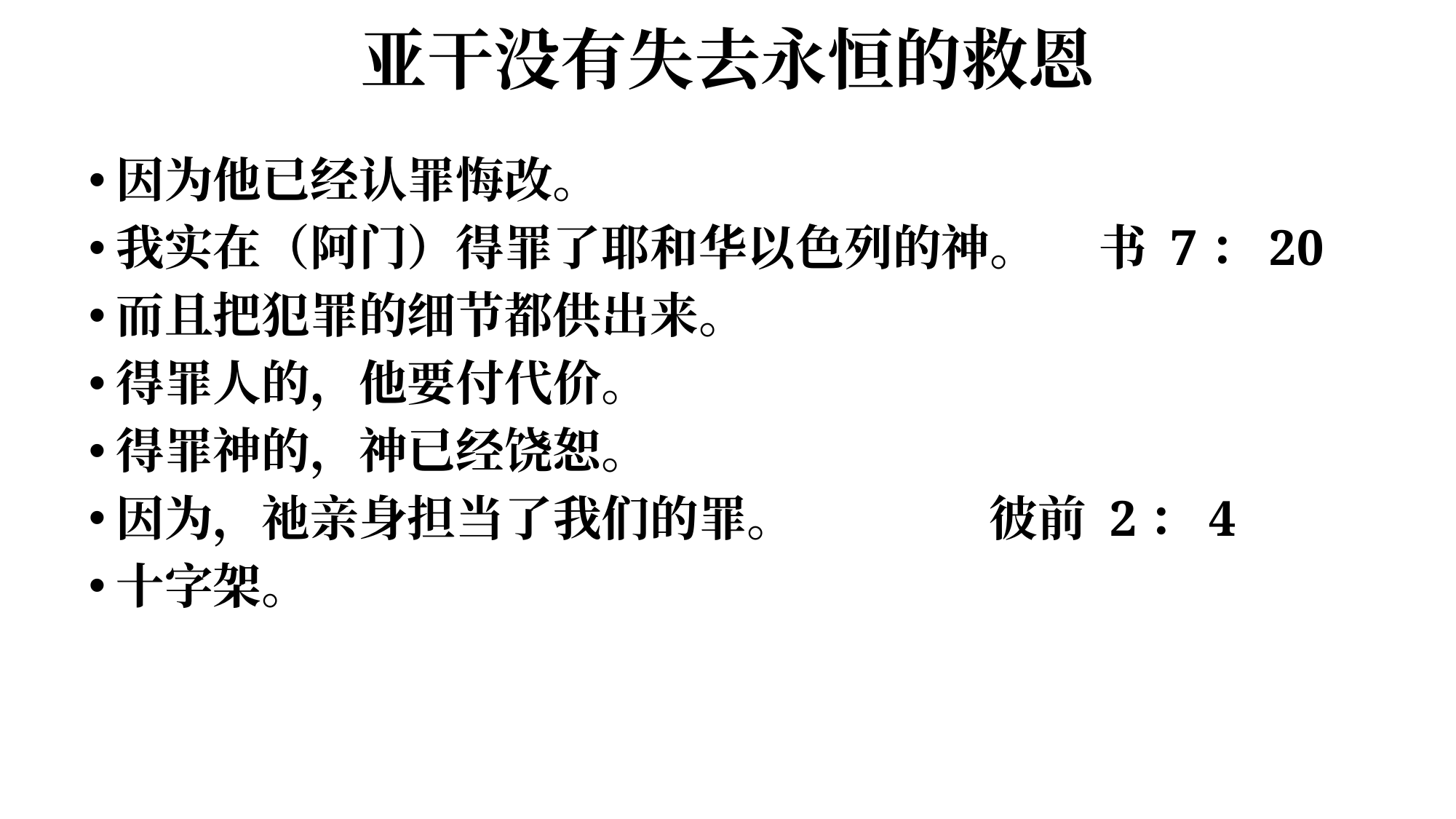

# 亚干没有失去永恒的救恩
因为他已经认罪悔改。
我实在（阿门）得罪了耶和华以色列的神。	书 7：20
而且把犯罪的细节都供出来。
得罪人的，他要付代价。
得罪神的，神已经饶恕。
因为，祂亲身担当了我们的罪。 		彼前 2：4
十字架。